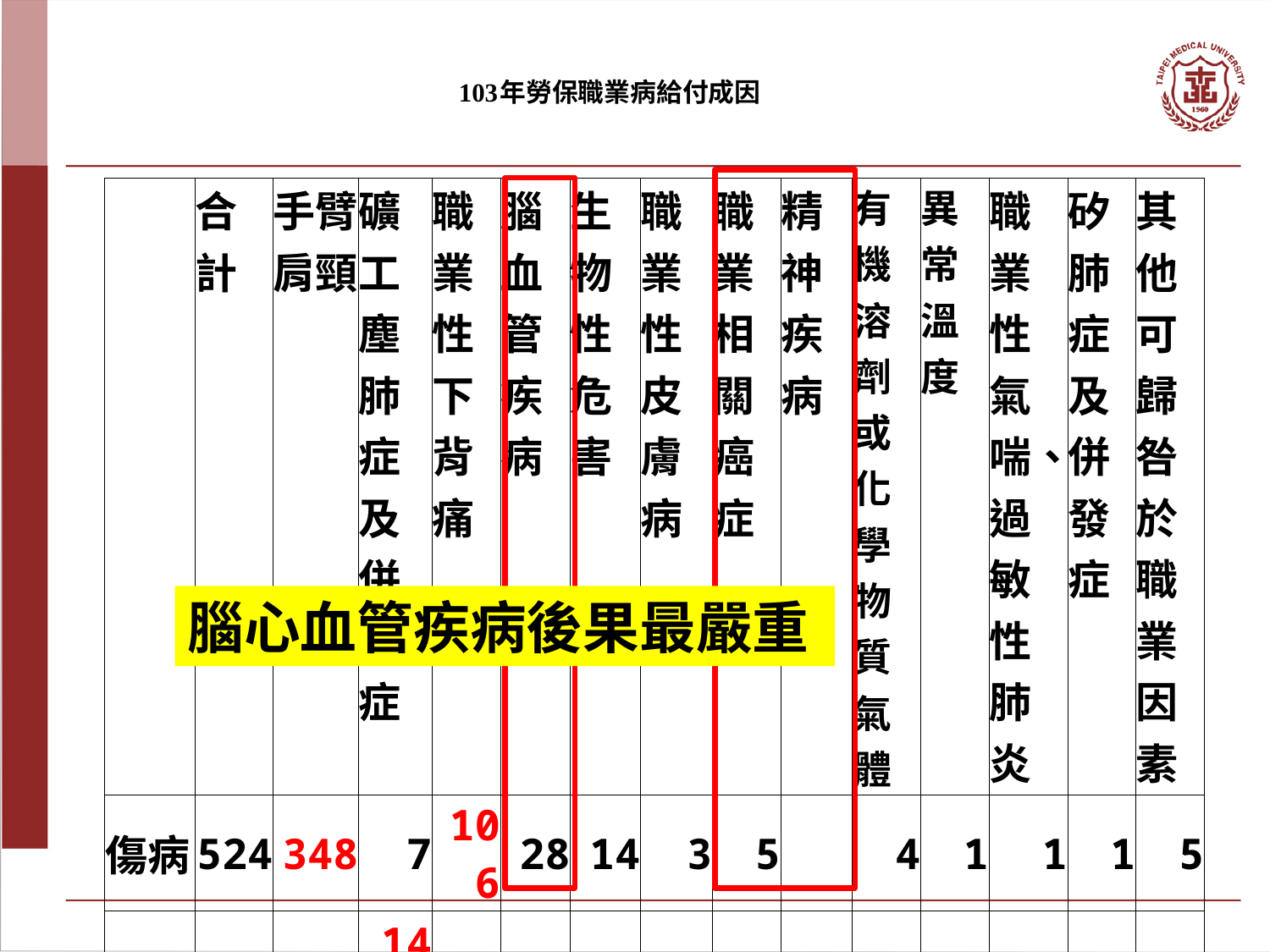

# 103年勞保職業病給付成因

|  | 合計 | 手臂肩頸 | 礦工塵肺症及併發症 | 職業性下背痛 | 腦血管疾病 | 生物性危害 | 職業性皮膚病 | 職業相關癌症 | 精神疾病 | 有機溶劑或化學物質氣體 | 異常溫度 | 職業性氣喘、過敏性肺炎 | 矽肺症及併發症 | 其他可歸咎於職業因素 |
| --- | --- | --- | --- | --- | --- | --- | --- | --- | --- | --- | --- | --- | --- | --- |
| 傷病 | 524 | 348 | 7 | 106 | 28 | 14 | 3 | 5 |  | 4 | 1 | 1 | 1 | 5 |
| 失能 | 206 | 4 | 143 | 15 | 20 |  |  | 4 | 1 | 2 |  | 1 | 6 | 2 |
| 死亡 | 27 |  | 3 |  | 19 |  |  | 2 | 2 | 1 | 2 |  |  |  |

腦心血管疾病後果最嚴重